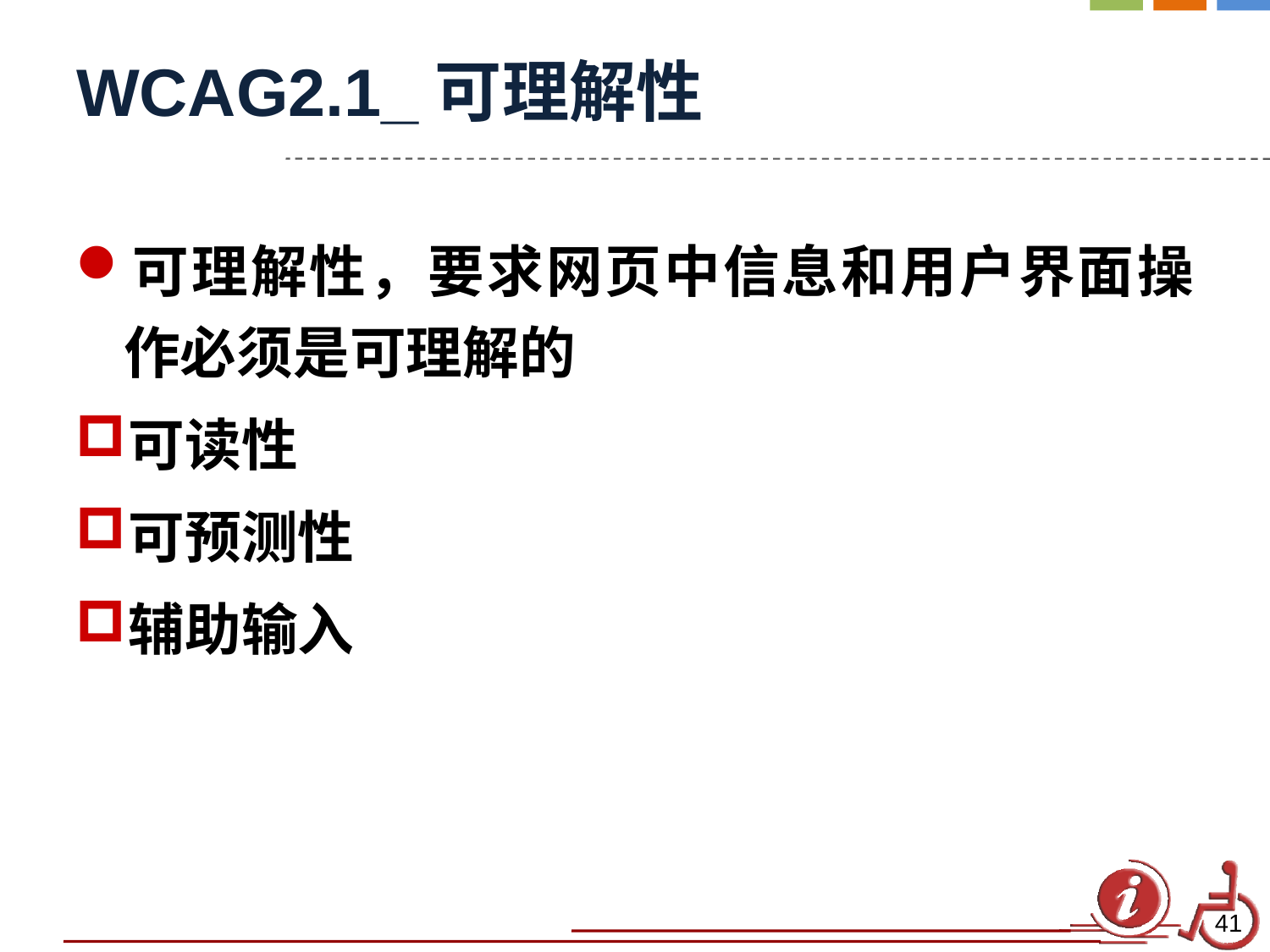

# WCAG2.1_可理解性
可理解性，要求网页中信息和用户界面操作必须是可理解的
可读性
可预测性
辅助输入
41